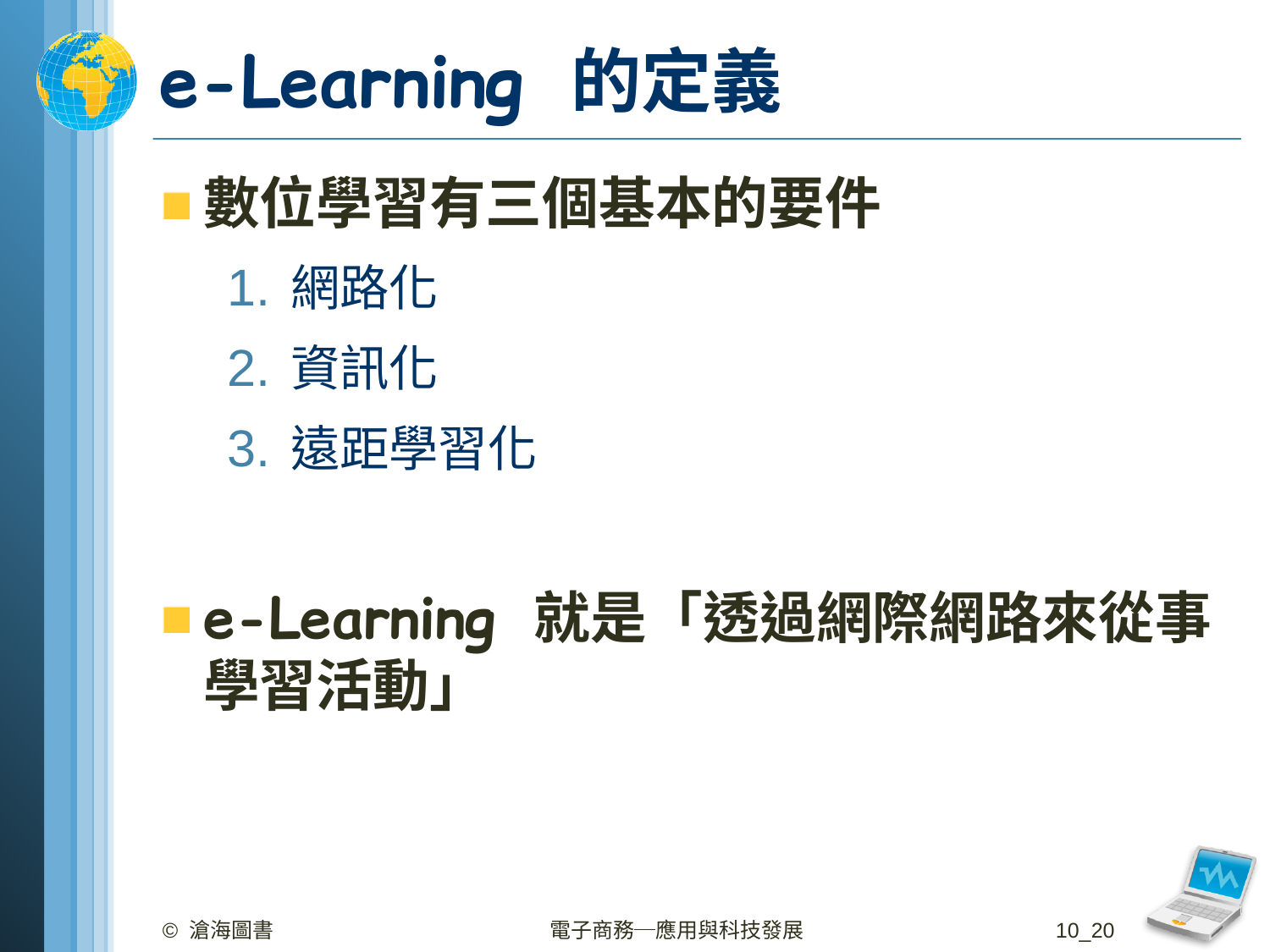

# e-Learning 的定義
數位學習有三個基本的要件
網路化
資訊化
遠距學習化

e-Learning 就是「透過網際網路來從事學習活動」
© 滄海圖書
電子商務─應用與科技發展
10_20